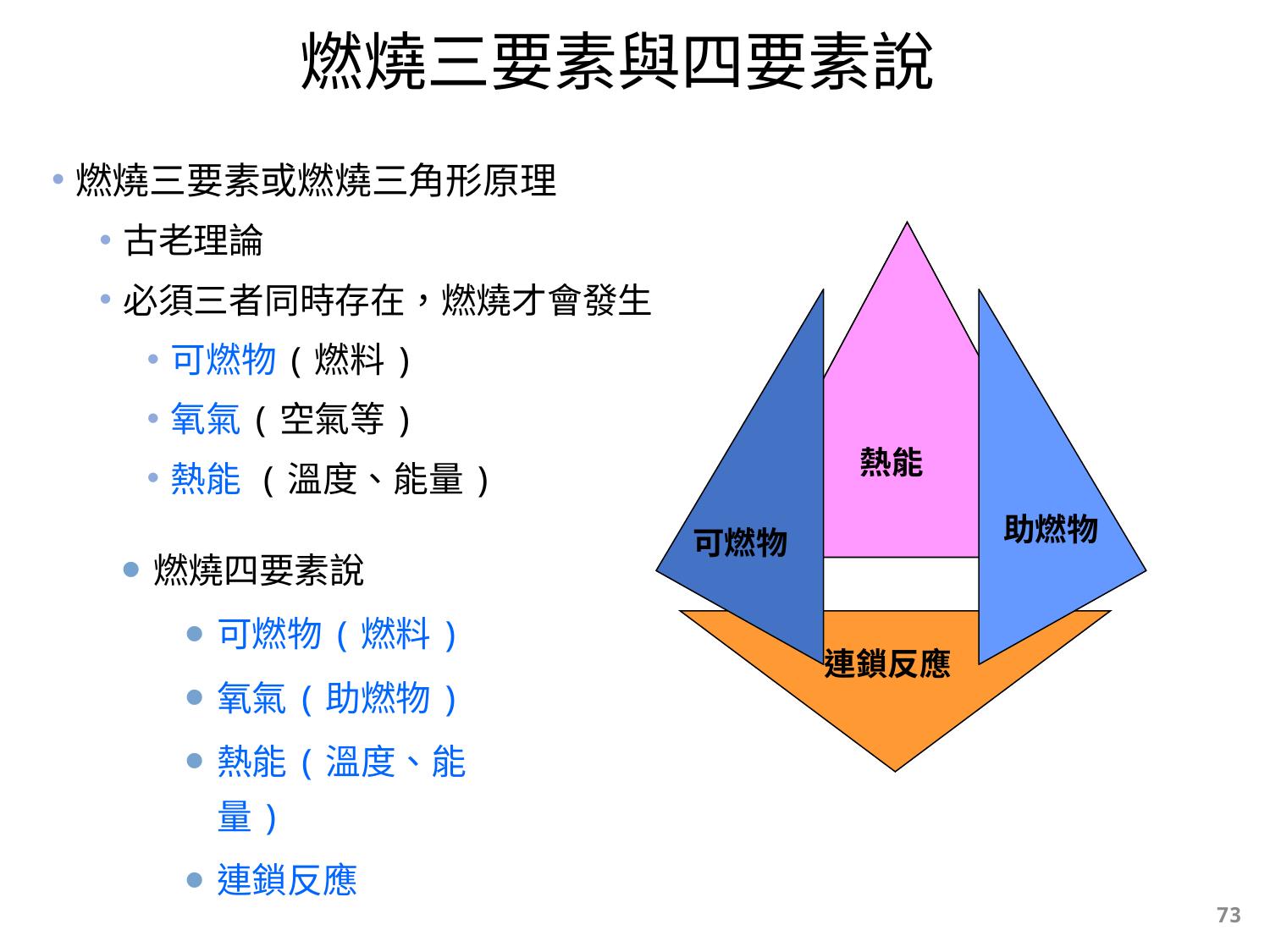

燃燒三要素與四要素說

燃燒三要素或燃燒三角形原理
古老理論
必須三者同時存在，燃燒才會發生
可燃物(燃料)
氧氣(空氣等)
熱能 (溫度、能量)

熱能
助燃物
可燃物

連鎖反應

燃燒四要素說
可燃物(燃料)
氧氣(助燃物)
熱能(溫度、能量)
連鎖反應
73